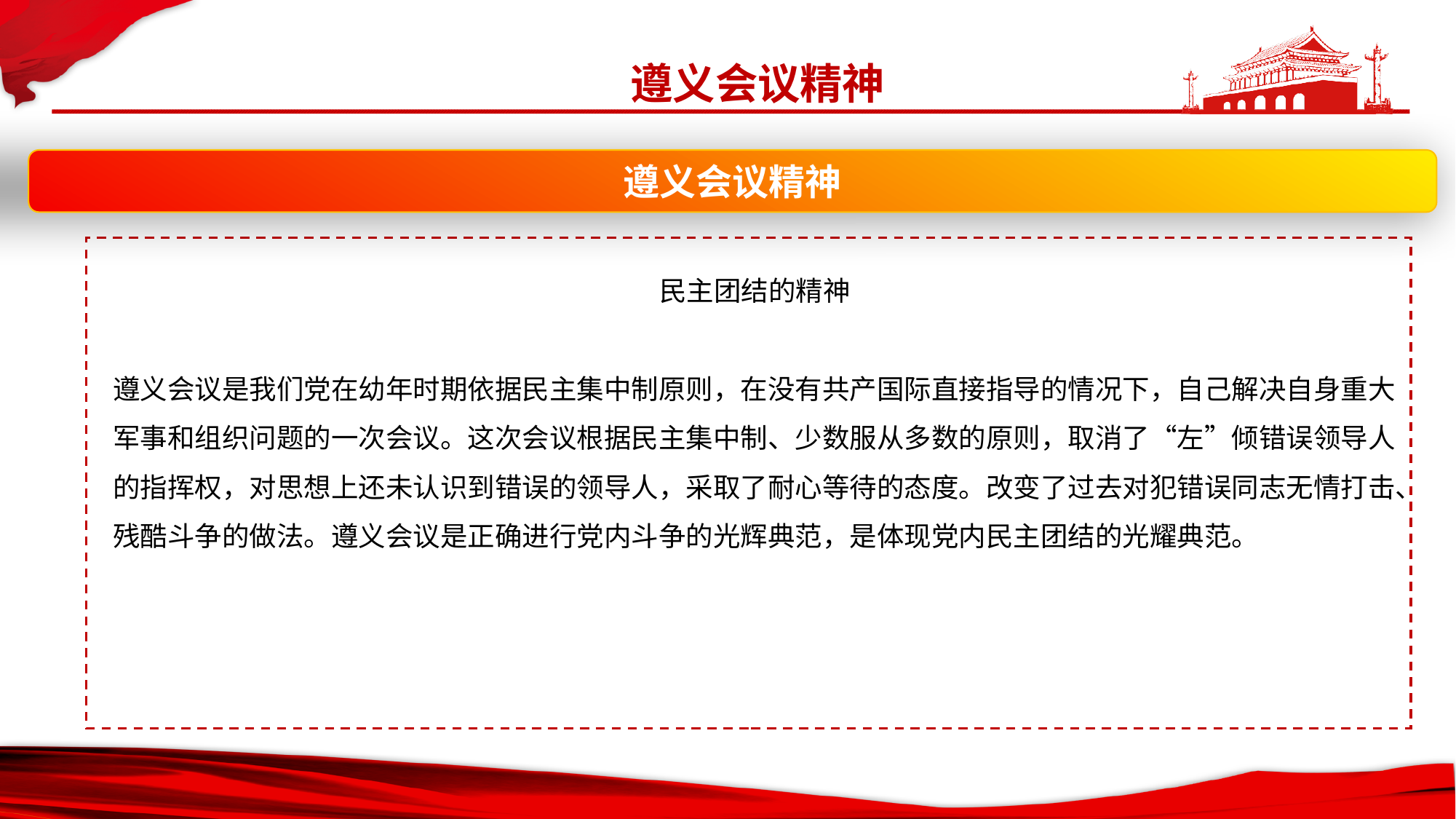

遵义会议精神
遵义会议精神

民主团结的精神

遵义会议是我们党在幼年时期依据民主集中制原则，在没有共产国际直接指导的情况下，自己解决自身重大军事和组织问题的一次会议。这次会议根据民主集中制、少数服从多数的原则，取消了“左”倾错误领导人的指挥权，对思想上还未认识到错误的领导人，采取了耐心等待的态度。改变了过去对犯错误同志无情打击、残酷斗争的做法。遵义会议是正确进行党内斗争的光辉典范，是体现党内民主团结的光耀典范。